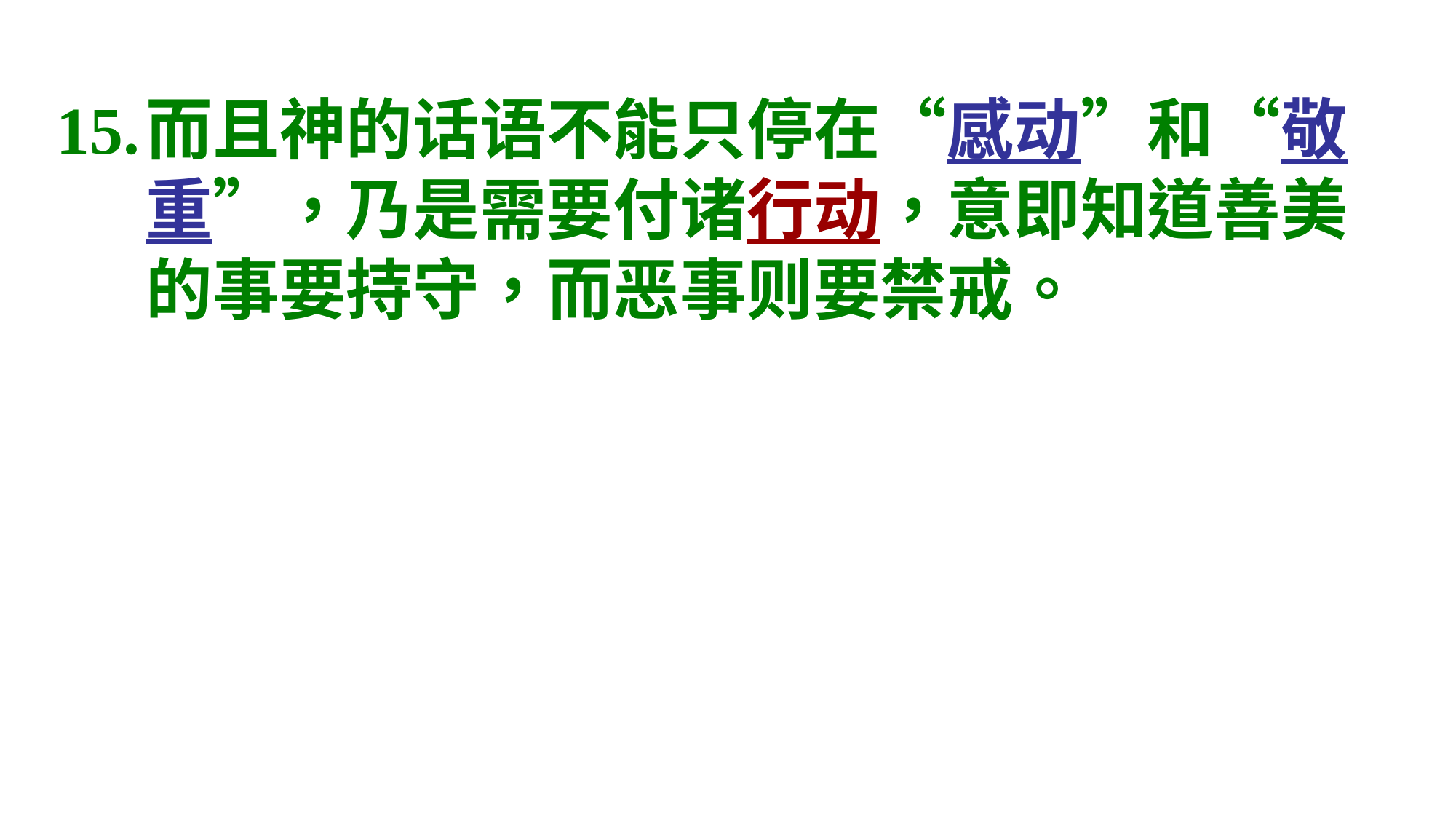

15.	而且神的话语不能只停在“感动”和“敬重”，乃是需要付诸行动，意即知道善美的事要持守，而恶事则要禁戒。